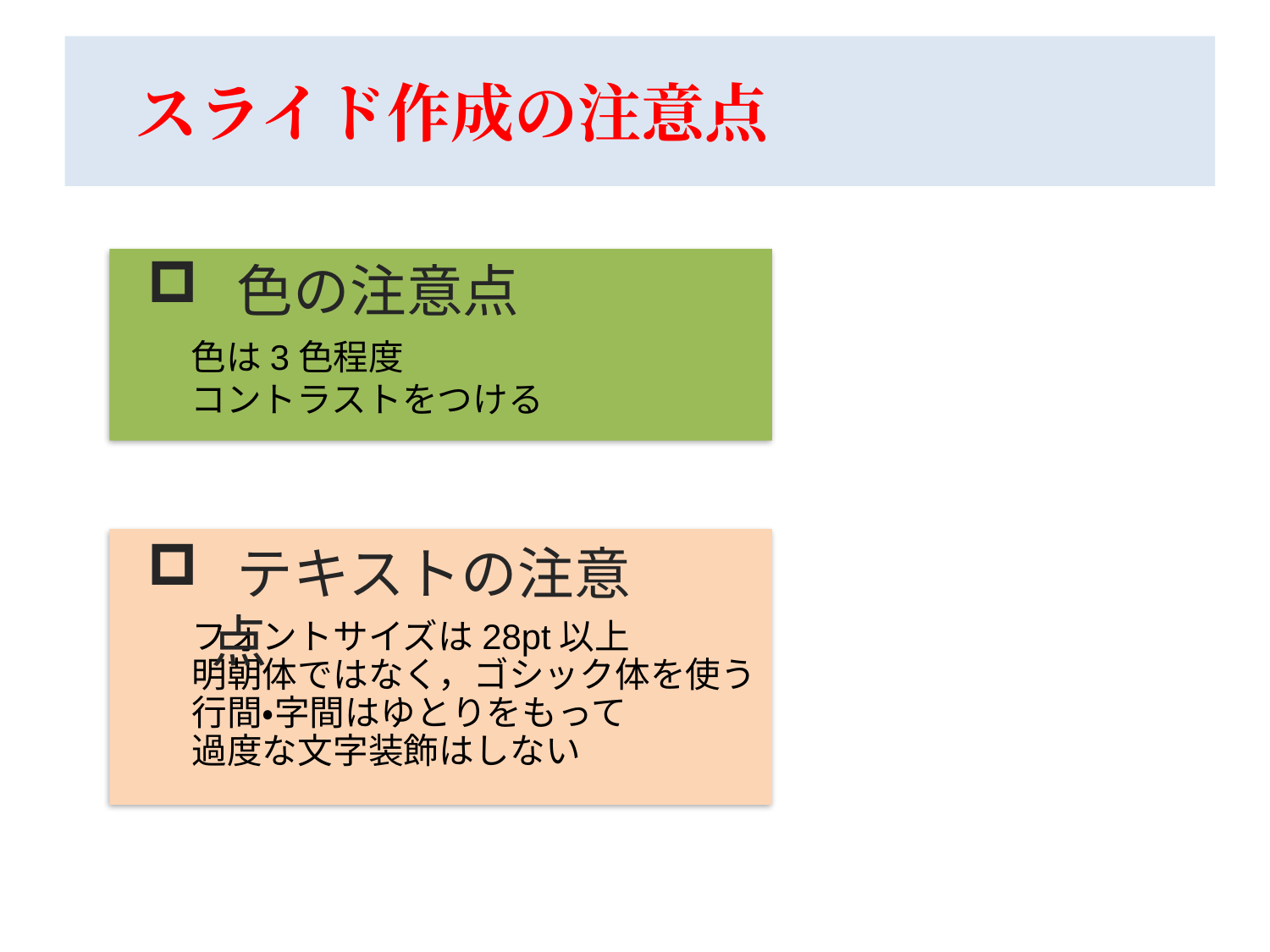

スライド作成の注意点

 色の注意点
色は3色程度
コントラストをつける

 テキストの注意点
フォントサイズは28pt以上
明朝体ではなく，ゴシック体を使う
行間・字間はゆとりをもって
過度な文字装飾はしない